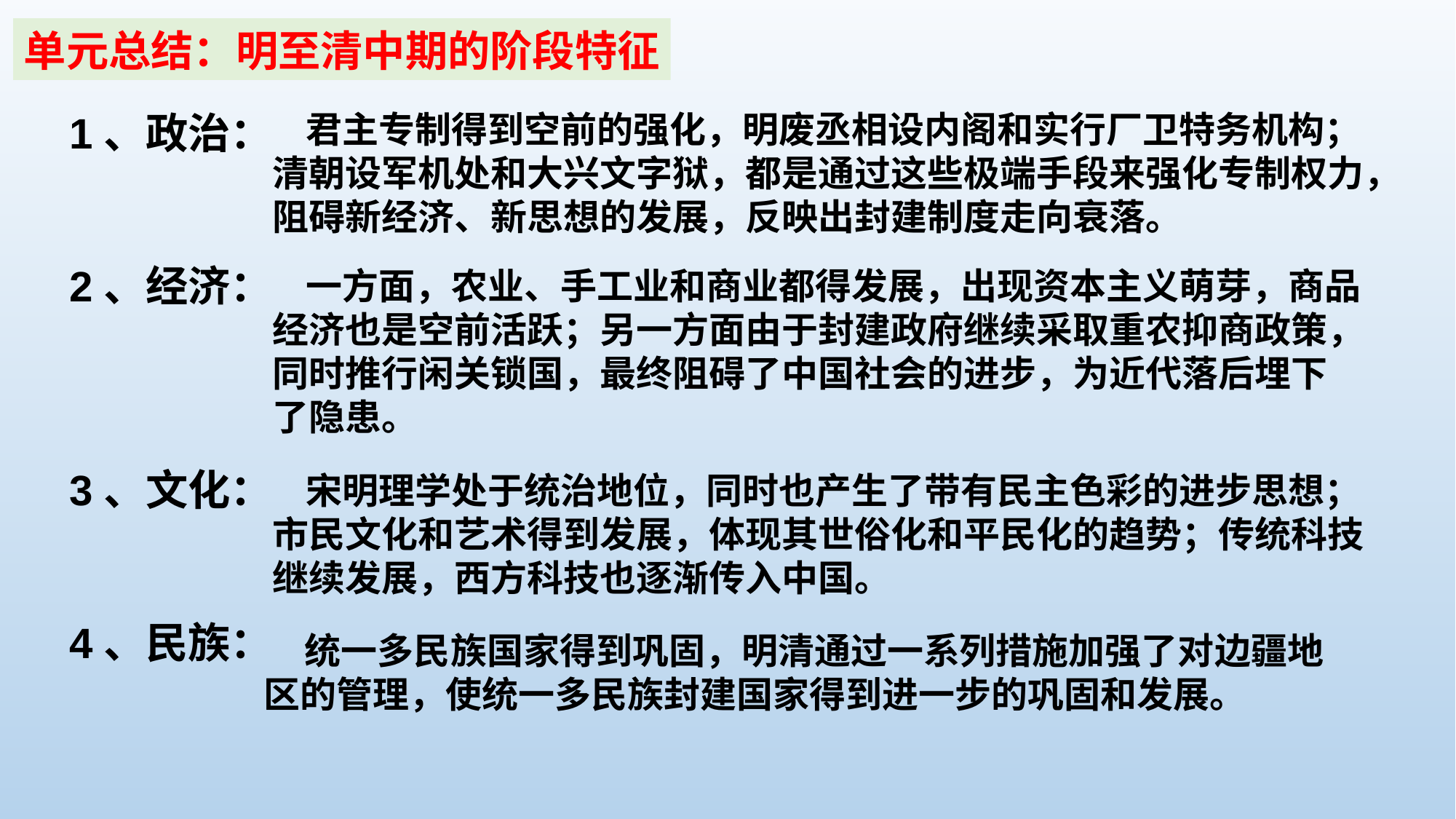

单元总结：明至清中期的阶段特征
1、政治：

2、经济：

3、文化：

4、民族：
   君主专制得到空前的强化，明废丞相设内阁和实行厂卫特务机构；清朝设军机处和大兴文字狱，都是通过这些极端手段来强化专制权力，阻碍新经济、新思想的发展，反映出封建制度走向衰落。
   一方面，农业、手工业和商业都得发展，出现资本主义萌芽，商品经济也是空前活跃；另一方面由于封建政府继续采取重农抑商政策，同时推行闲关锁国，最终阻碍了中国社会的进步，为近代落后埋下了隐患。
   宋明理学处于统治地位，同时也产生了带有民主色彩的进步思想；市民文化和艺术得到发展，体现其世俗化和平民化的趋势；传统科技继续发展，西方科技也逐渐传入中国。
    统一多民族国家得到巩固，明清通过一系列措施加强了对边疆地区的管理，使统一多民族封建国家得到进一步的巩固和发展。